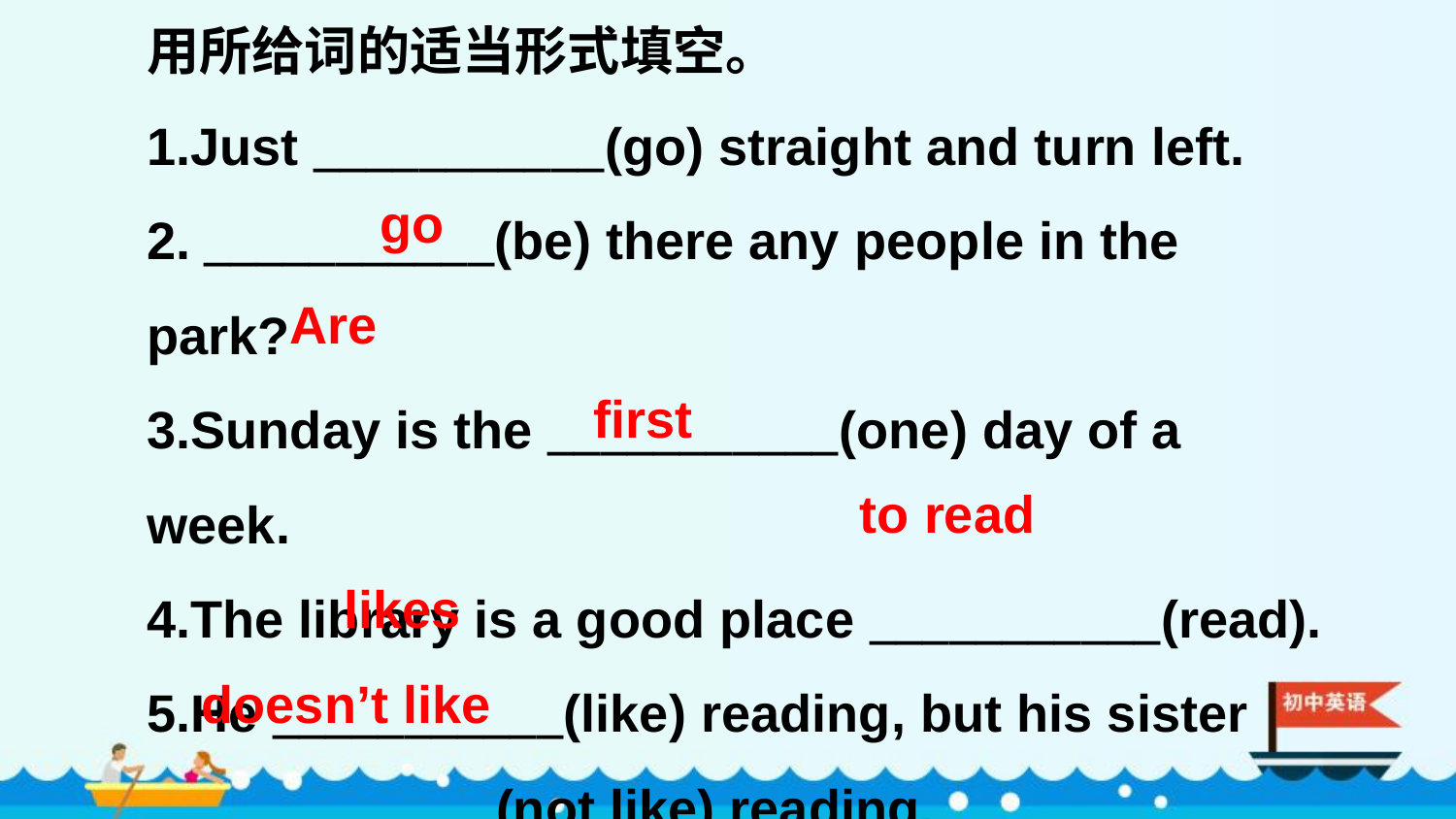

用所给词的适当形式填空。
1.Just ___________(go) straight and turn left.
2. ___________(be) there any people in the park?
3.Sunday is the ___________(one) day of a week.
4.The library is a good place ___________(read).
5.He ___________(like) reading, but his sister
   ___________ (not like) reading.
go
Are
first
to read
likes
doesn’t like